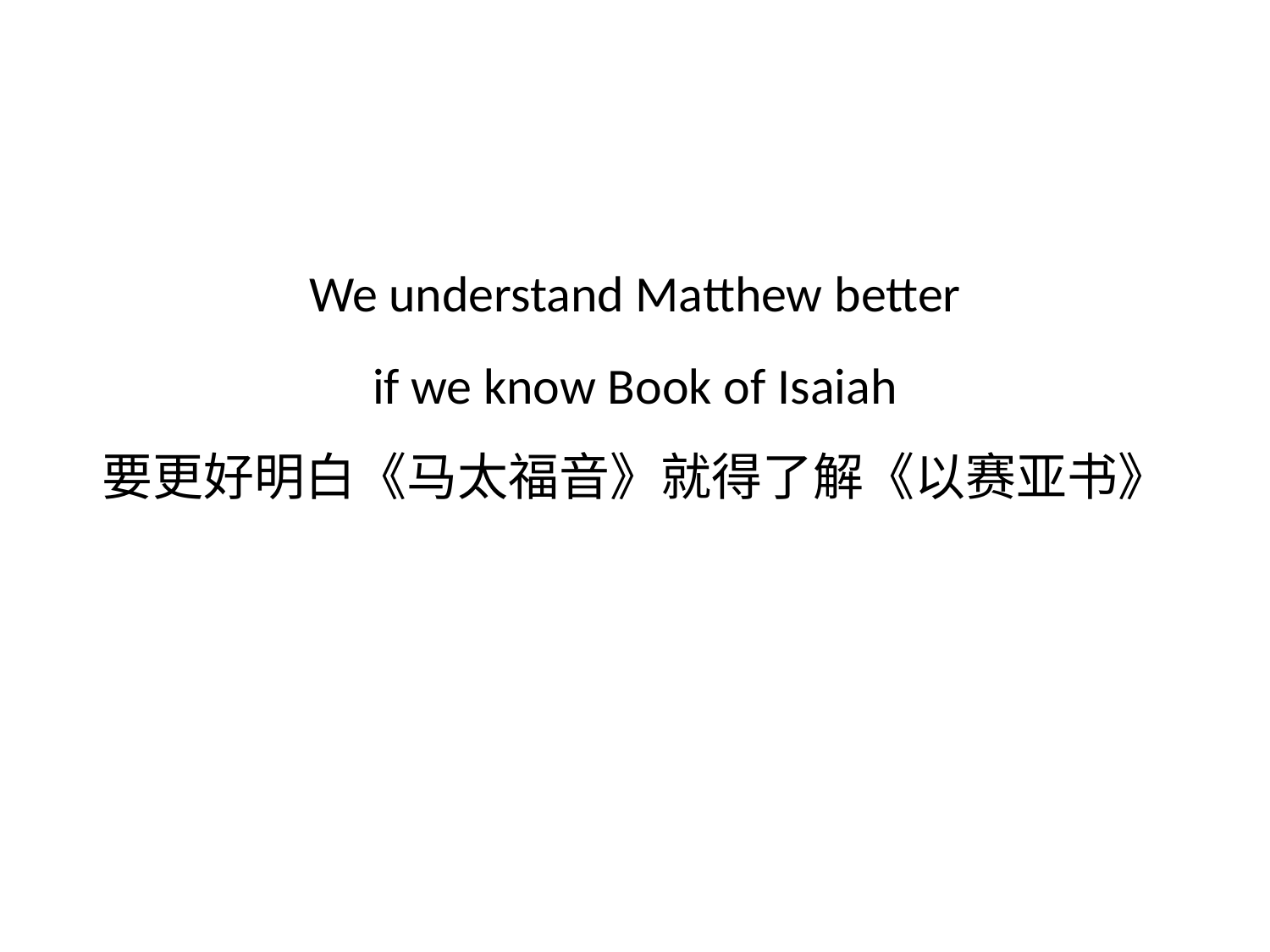

# We understand Matthew better if we know Book of Isaiah 要更好明白《马太福音》就得了解《以赛亚书》